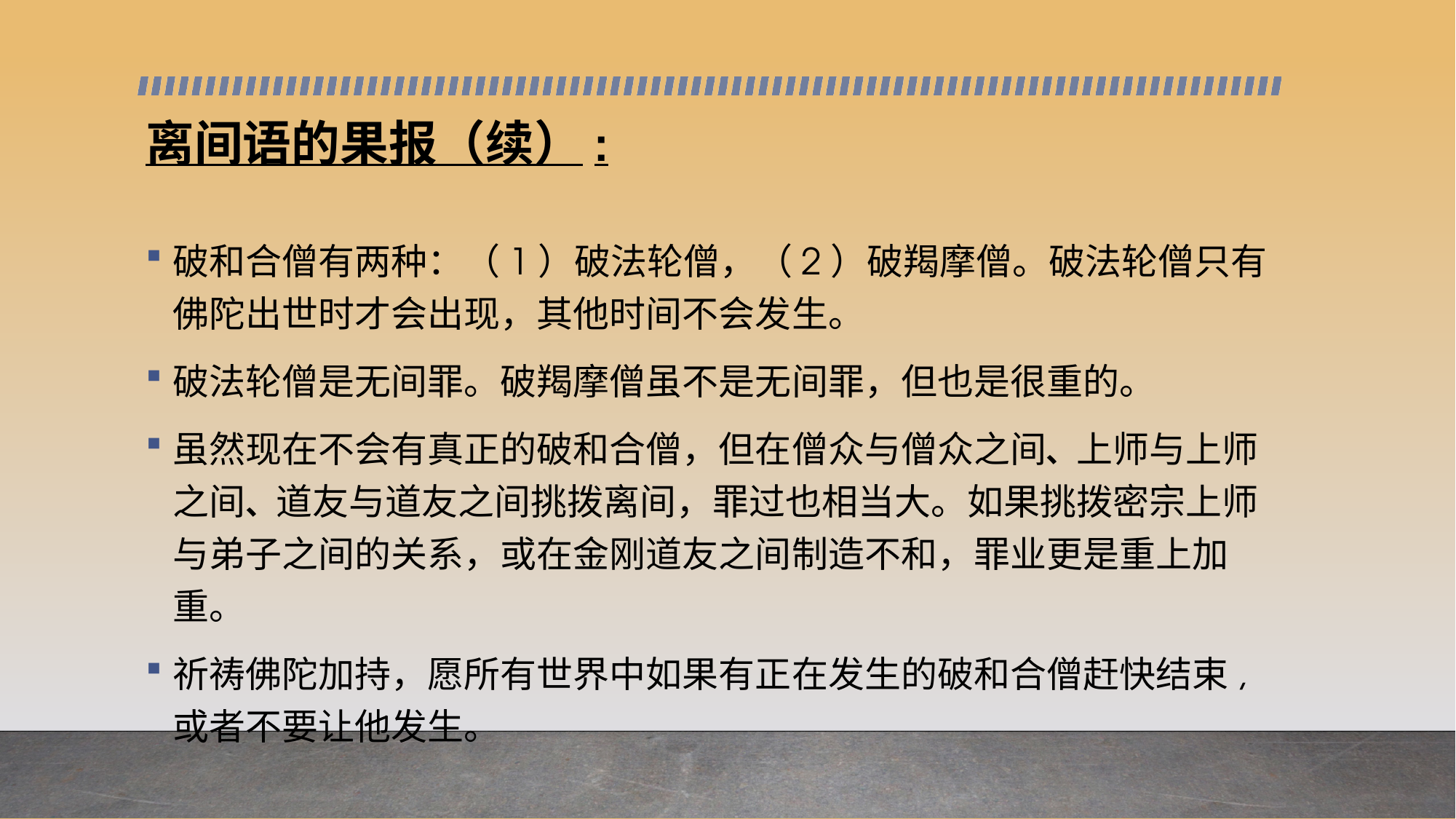

离间语的果报（续）:
破和合僧有两种：（1）破法轮僧，（2）破羯摩僧。破法轮僧只有佛陀出世时才会出现，其他时间不会发生。
破法轮僧是无间罪。破羯摩僧虽不是无间罪，但也是很重的。
虽然现在不会有真正的破和合僧，但在僧众与僧众之间、上师与上师之间、道友与道友之间挑拨离间，罪过也相当大。如果挑拨密宗上师与弟子之间的关系，或在金刚道友之间制造不和，罪业更是重上加重。
祈祷佛陀加持，愿所有世界中如果有正在发生的破和合僧赶快结束,或者不要让他发生。